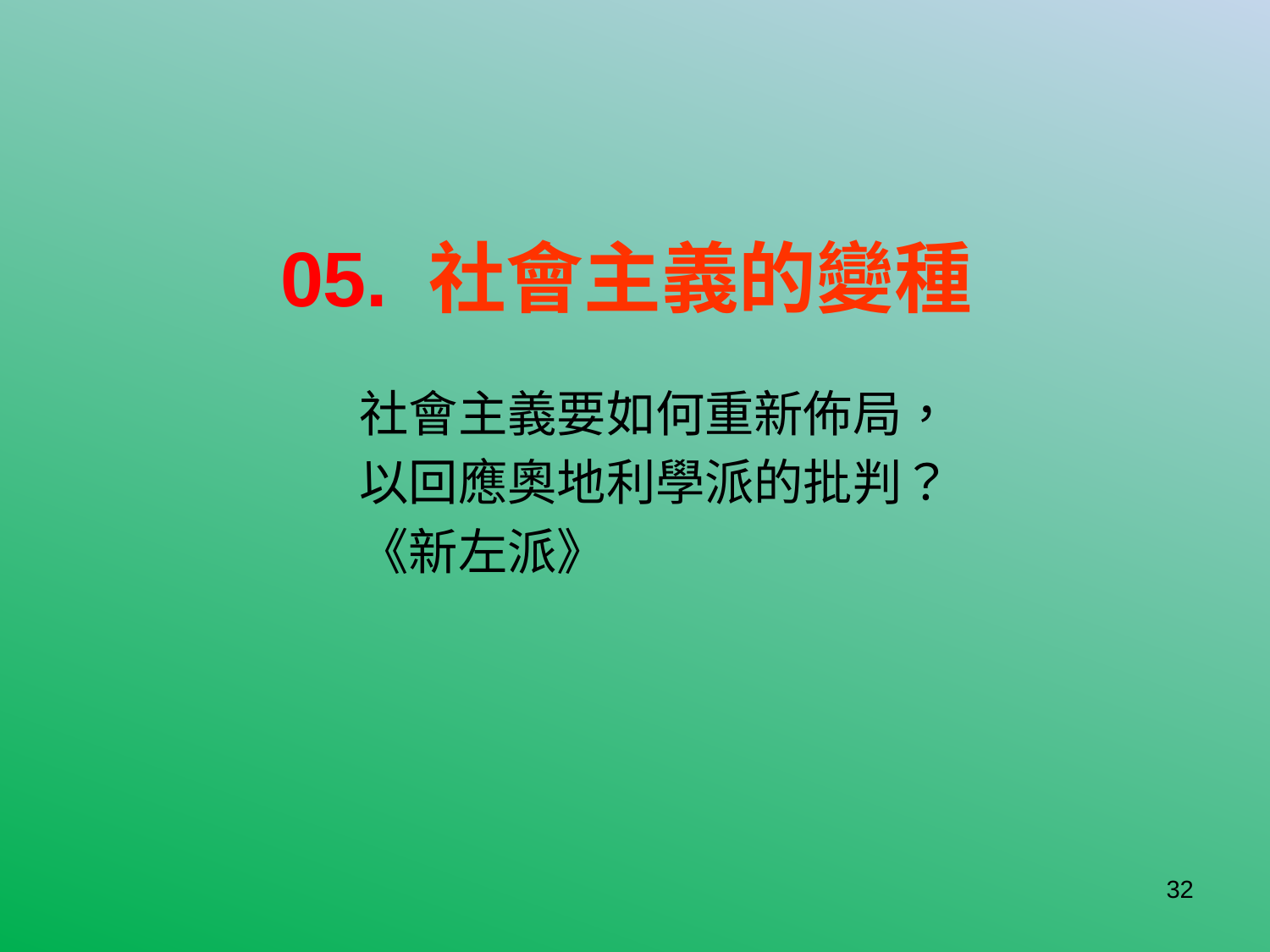

# 05. 社會主義的變種
社會主義要如何重新佈局，
以回應奧地利學派的批判？
《新左派》

32